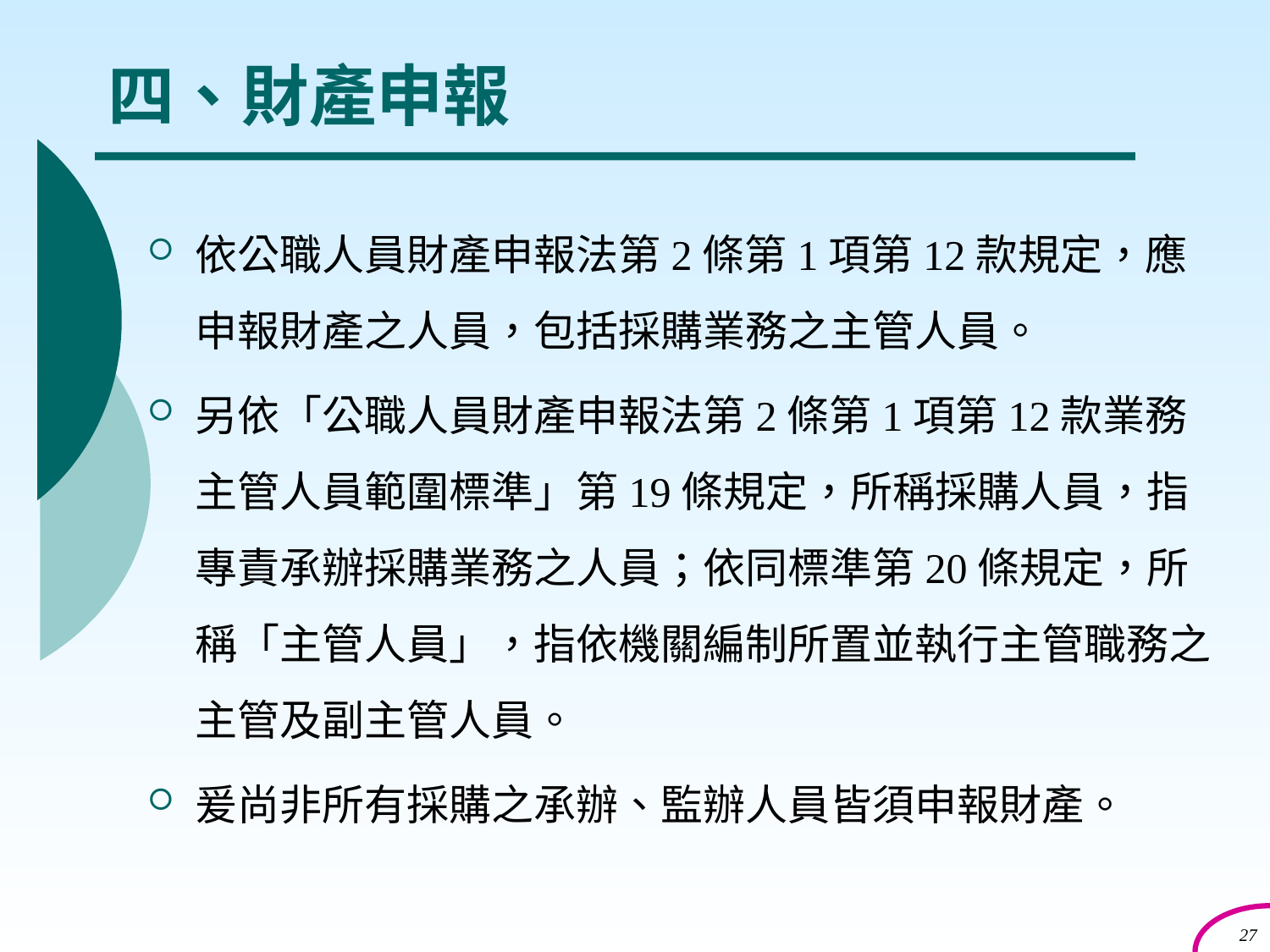

# 四、財產申報
依公職人員財產申報法第2條第1項第12款規定，應申報財產之人員，包括採購業務之主管人員。
另依「公職人員財產申報法第2條第1項第12款業務主管人員範圍標準」第19條規定，所稱採購人員，指專責承辦採購業務之人員；依同標準第20條規定，所稱「主管人員」，指依機關編制所置並執行主管職務之主管及副主管人員。
爰尚非所有採購之承辦、監辦人員皆須申報財產。
27